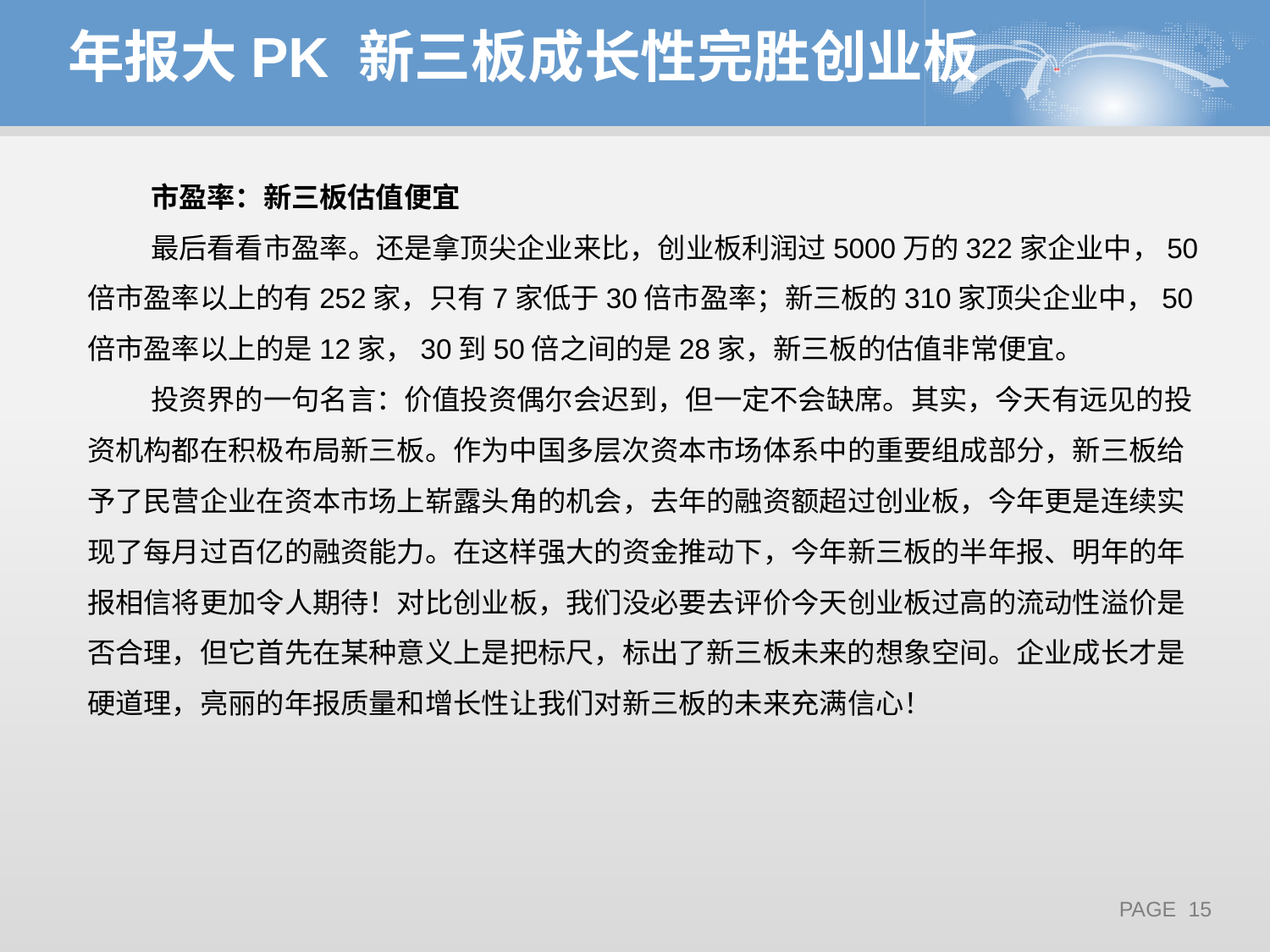

年报大PK 新三板成长性完胜创业板
市盈率：新三板估值便宜
最后看看市盈率。还是拿顶尖企业来比，创业板利润过5000万的322家企业中，50倍市盈率以上的有252家，只有7家低于30倍市盈率；新三板的310家顶尖企业中，50倍市盈率以上的是12家，30到50倍之间的是28家，新三板的估值非常便宜。
投资界的一句名言：价值投资偶尔会迟到，但一定不会缺席。其实，今天有远见的投资机构都在积极布局新三板。作为中国多层次资本市场体系中的重要组成部分，新三板给予了民营企业在资本市场上崭露头角的机会，去年的融资额超过创业板，今年更是连续实现了每月过百亿的融资能力。在这样强大的资金推动下，今年新三板的半年报、明年的年报相信将更加令人期待！对比创业板，我们没必要去评价今天创业板过高的流动性溢价是否合理，但它首先在某种意义上是把标尺，标出了新三板未来的想象空间。企业成长才是硬道理，亮丽的年报质量和增长性让我们对新三板的未来充满信心！